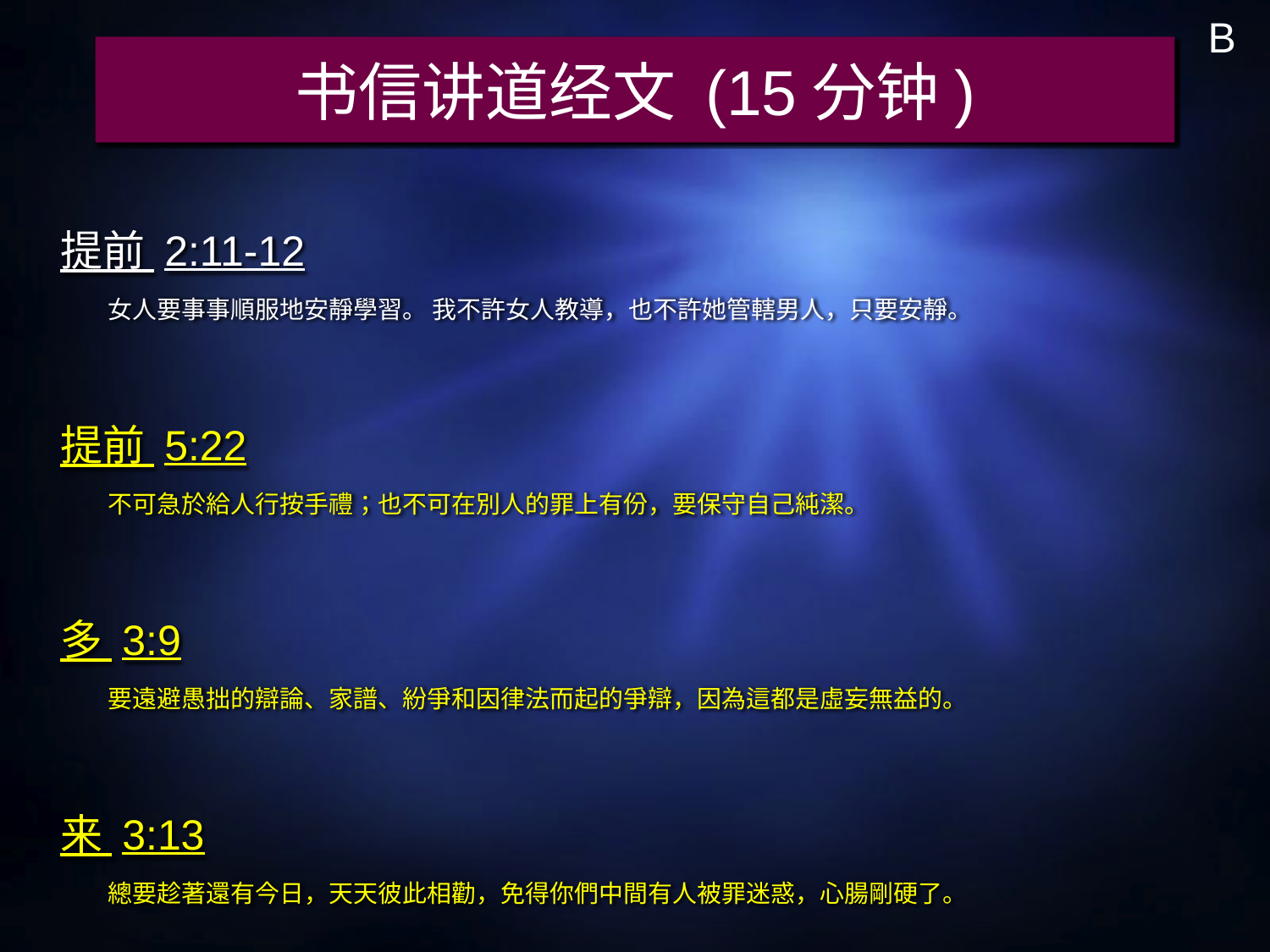

B
# 书信讲道经文 (15分钟)
提前 2:11-12
	女人要事事順服地安靜學習。 我不許女人教導，也不許她管轄男人，只要安靜。

提前 5:22
	不可急於給人行按手禮；也不可在別人的罪上有份，要保守自己純潔。

多 3:9
	要遠避愚拙的辯論、家譜、紛爭和因律法而起的爭辯，因為這都是虛妄無益的。

来 3:13
	總要趁著還有今日，天天彼此相勸，免得你們中間有人被罪迷惑，心腸剛硬了。